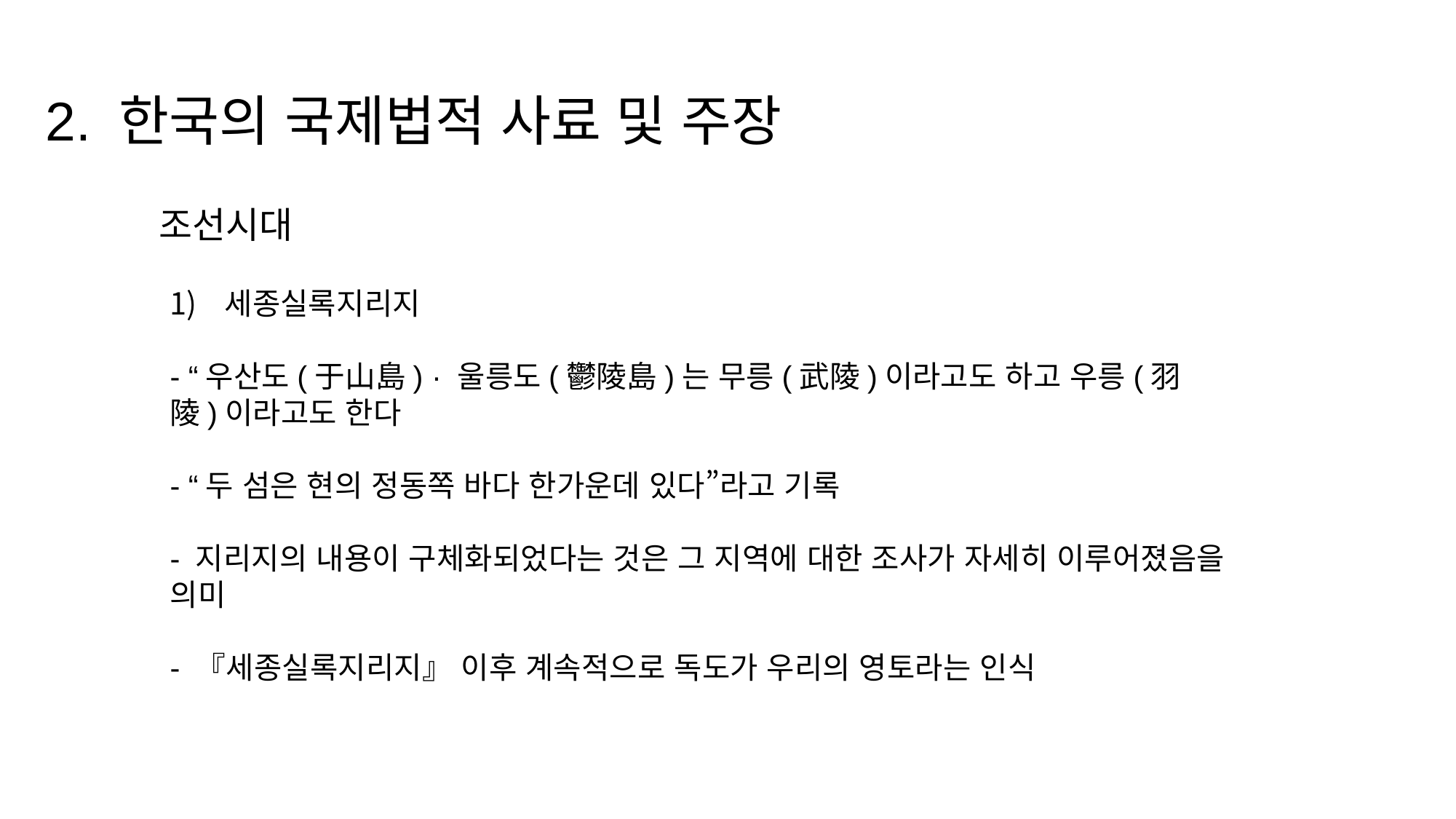

2. 한국의 국제법적 사료 및 주장

조선시대
세종실록지리지

- “우산도(于山島) · 울릉도(鬱陵島)는 무릉(武陵)이라고도 하고 우릉(羽陵)이라고도 한다

- “두 섬은 현의 정동쪽 바다 한가운데 있다”라고 기록

- 지리지의 내용이 구체화되었다는 것은 그 지역에 대한 조사가 자세히 이루어졌음을 의미

- 『세종실록지리지』 이후 계속적으로 독도가 우리의 영토라는 인식